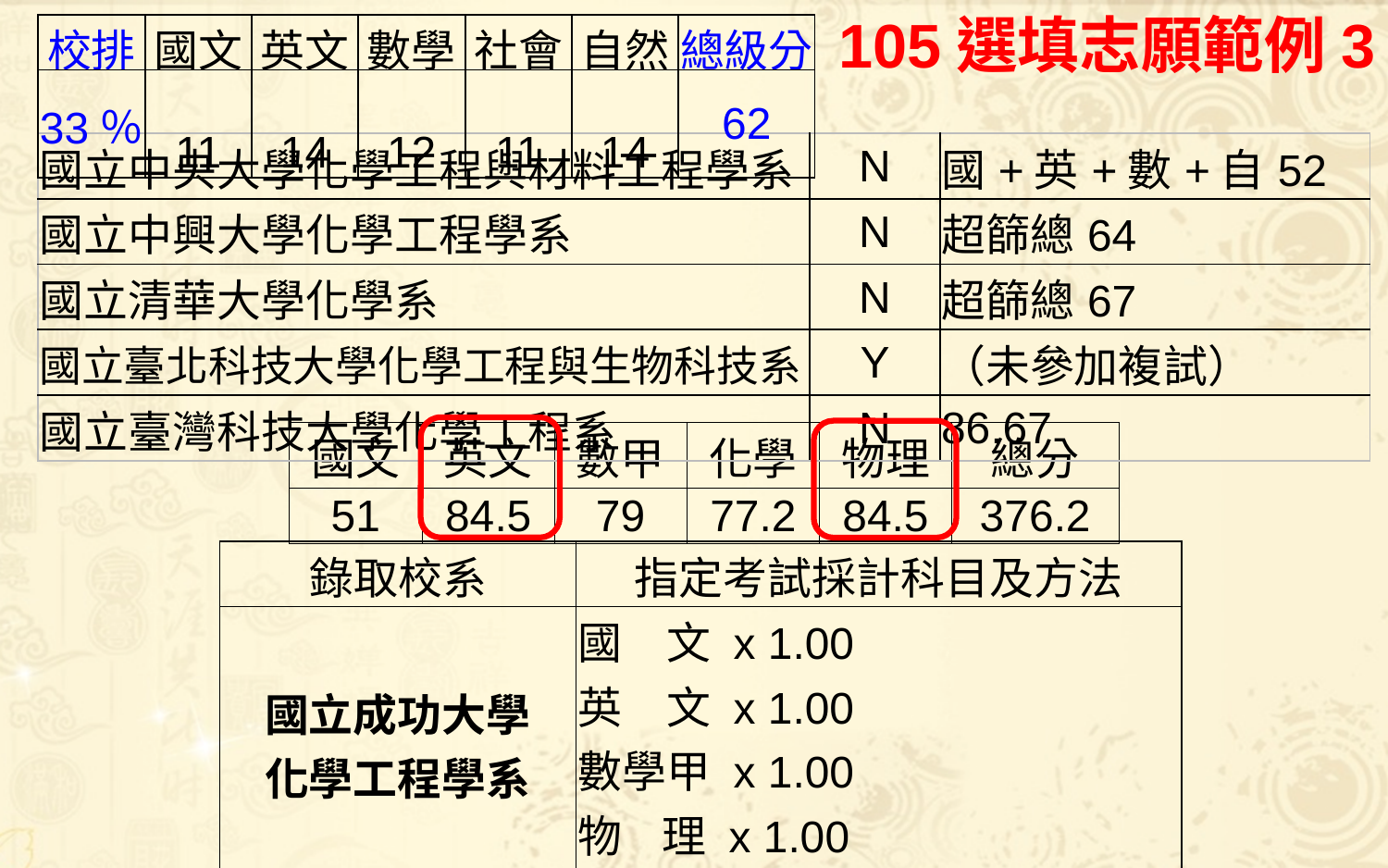

105選填志願範例3
| 校排 | 國文 | 英文 | 數學 | 社會 | 自然 | 總級分 |
| --- | --- | --- | --- | --- | --- | --- |
| 33％ | 11 | 14 | 12 | 11 | 14 | 62 |
| 國立中央大學化學工程與材料工程學系 | N | 國+英+數+自52 |
| --- | --- | --- |
| 國立中興大學化學工程學系 | N | 超篩總64 |
| 國立清華大學化學系 | N | 超篩總67 |
| 國立臺北科技大學化學工程與生物科技系 | Y | （未參加複試） |
| 國立臺灣科技大學化學工程系 | N | 86.67 |

| 國文 | 英文 | 數甲 | 化學 | 物理 | 總分 |
| --- | --- | --- | --- | --- | --- |
| 51 | 84.5 | 79 | 77.2 | 84.5 | 376.2 |
| 錄取校系 | 指定考試採計科目及方法 |
| --- | --- |
| 國立成功大學 化學工程學系 | 國　文 x 1.00 英　文 x 1.00 數學甲 x 1.00 物 理 x 1.00 化 學 x 1.00 |